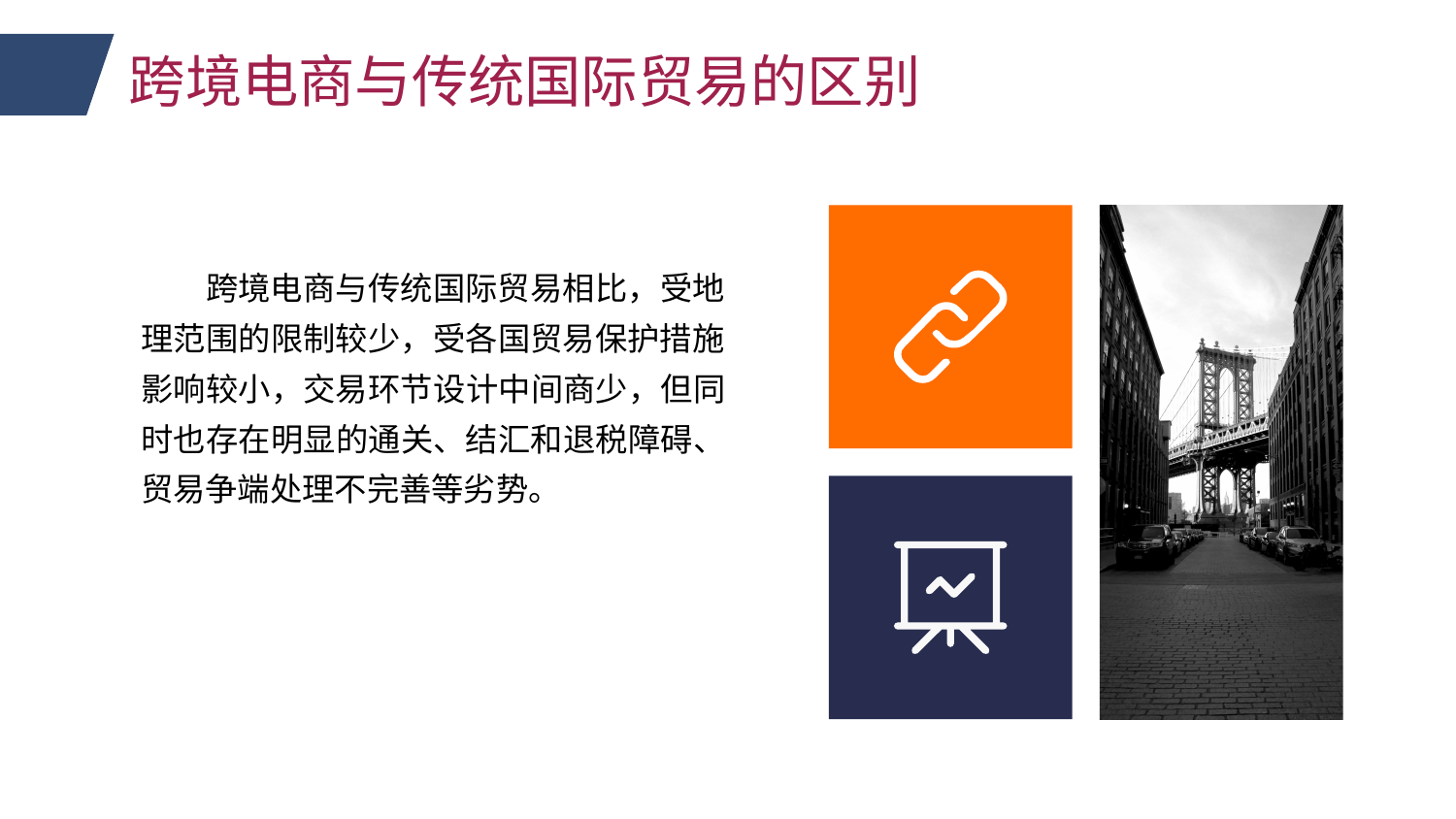

跨境电商与传统国际贸易的区别

跨境电商与传统国际贸易相比，受地理范围的限制较少，受各国贸易保护措施影响较小，交易环节设计中间商少，但同时也存在明显的通关、结汇和退税障碍、贸易争端处理不完善等劣势。